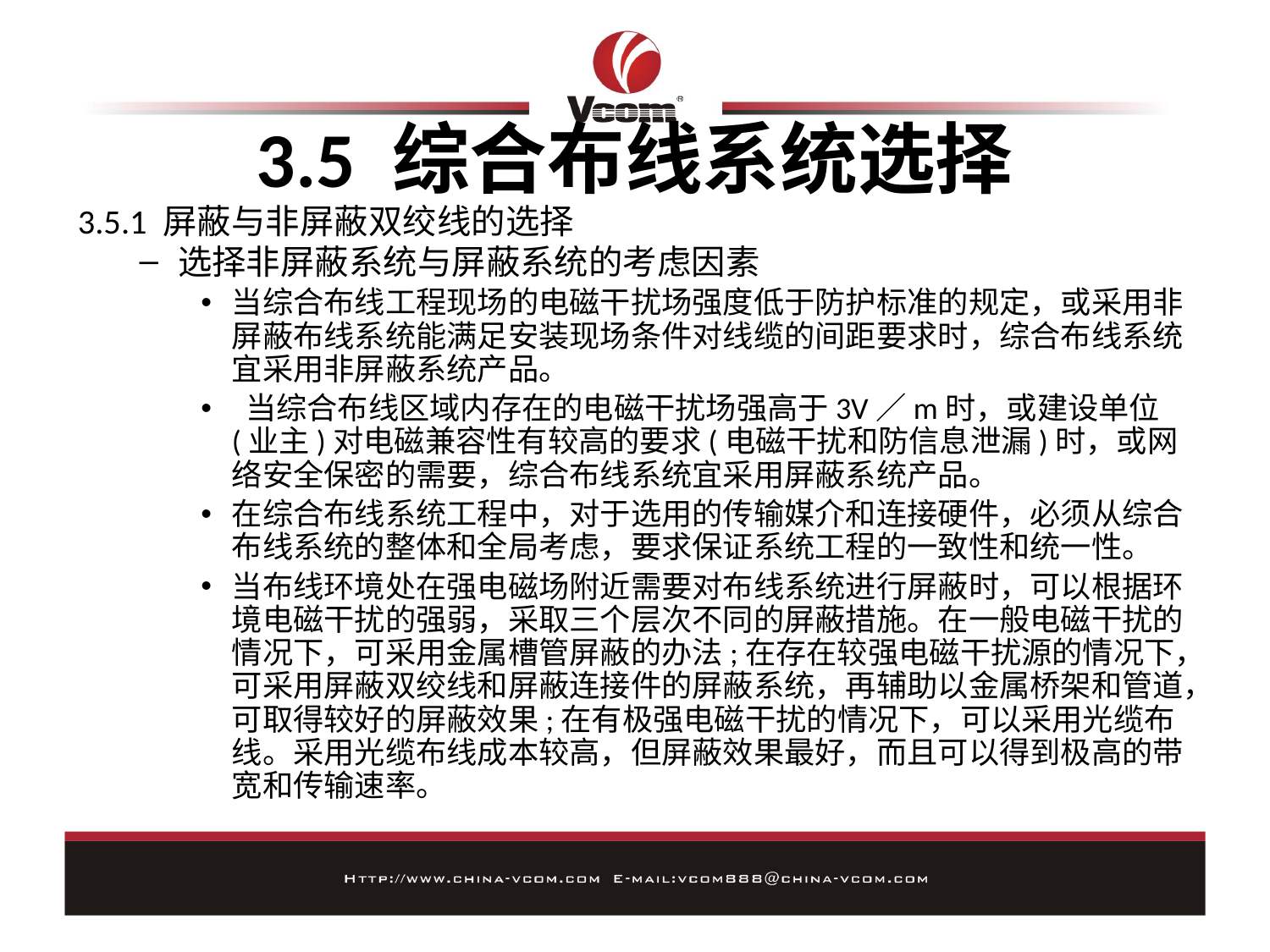

# 3.5 综合布线系统选择
3.5.1 屏蔽与非屏蔽双绞线的选择
选择非屏蔽系统与屏蔽系统的考虑因素
当综合布线工程现场的电磁干扰场强度低于防护标准的规定，或采用非屏蔽布线系统能满足安装现场条件对线缆的间距要求时，综合布线系统宜采用非屏蔽系统产品。
 当综合布线区域内存在的电磁干扰场强高于3V／m时，或建设单位(业主)对电磁兼容性有较高的要求(电磁干扰和防信息泄漏)时，或网络安全保密的需要，综合布线系统宜采用屏蔽系统产品。
在综合布线系统工程中，对于选用的传输媒介和连接硬件，必须从综合布线系统的整体和全局考虑，要求保证系统工程的一致性和统一性。
当布线环境处在强电磁场附近需要对布线系统进行屏蔽时，可以根据环境电磁干扰的强弱，采取三个层次不同的屏蔽措施。在一般电磁干扰的情况下，可采用金属槽管屏蔽的办法;在存在较强电磁干扰源的情况下，可采用屏蔽双绞线和屏蔽连接件的屏蔽系统，再辅助以金属桥架和管道，可取得较好的屏蔽效果;在有极强电磁干扰的情况下，可以采用光缆布线。采用光缆布线成本较高，但屏蔽效果最好，而且可以得到极高的带宽和传输速率。